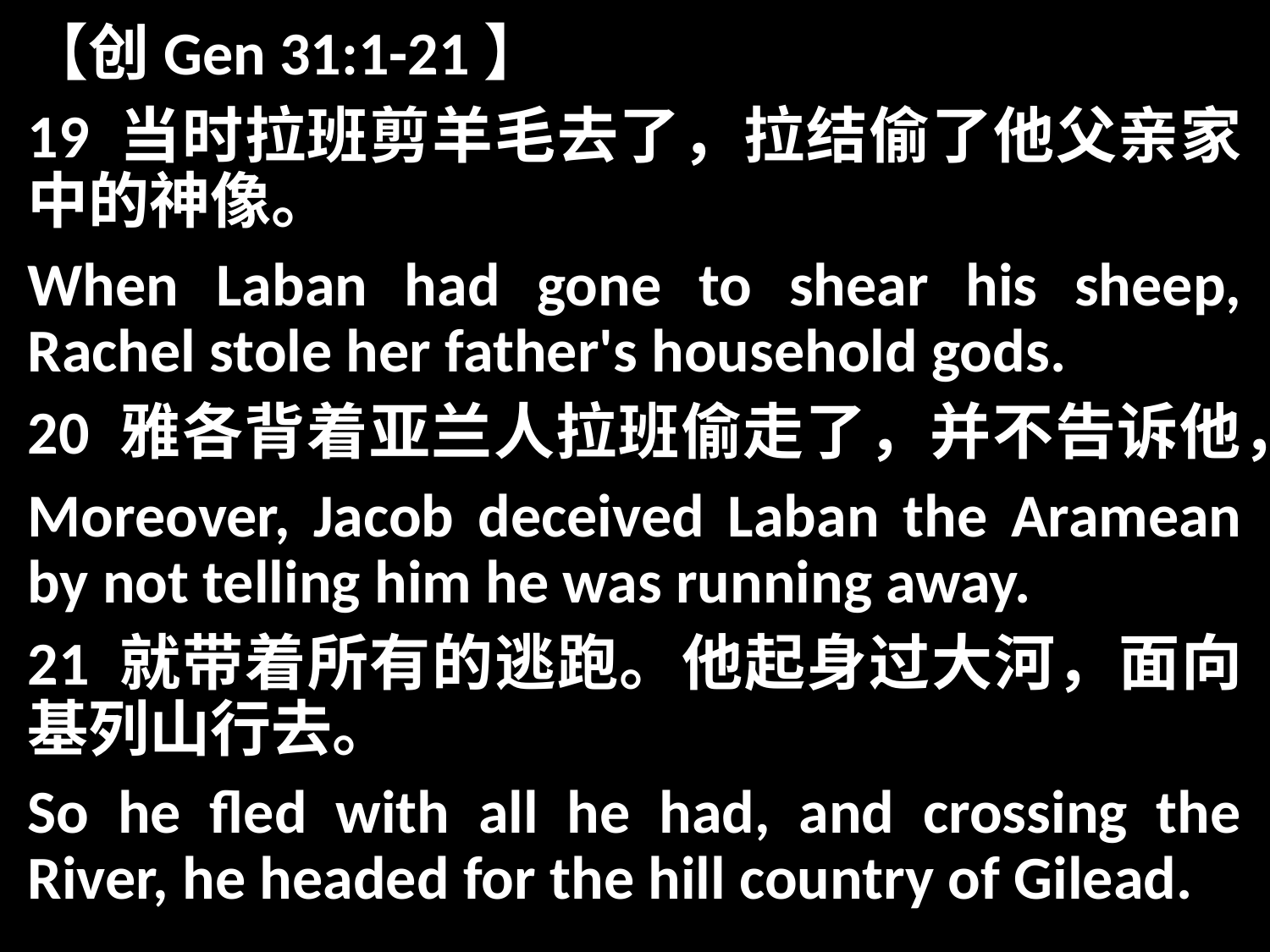

【创Gen 31:1-21】
19 当时拉班剪羊毛去了，拉结偷了他父亲家中的神像。
When Laban had gone to shear his sheep, Rachel stole her father's household gods.
20 雅各背着亚兰人拉班偷走了，并不告诉他，
Moreover, Jacob deceived Laban the Aramean by not telling him he was running away.
21 就带着所有的逃跑。他起身过大河，面向基列山行去。
So he fled with all he had, and crossing the River, he headed for the hill country of Gilead.